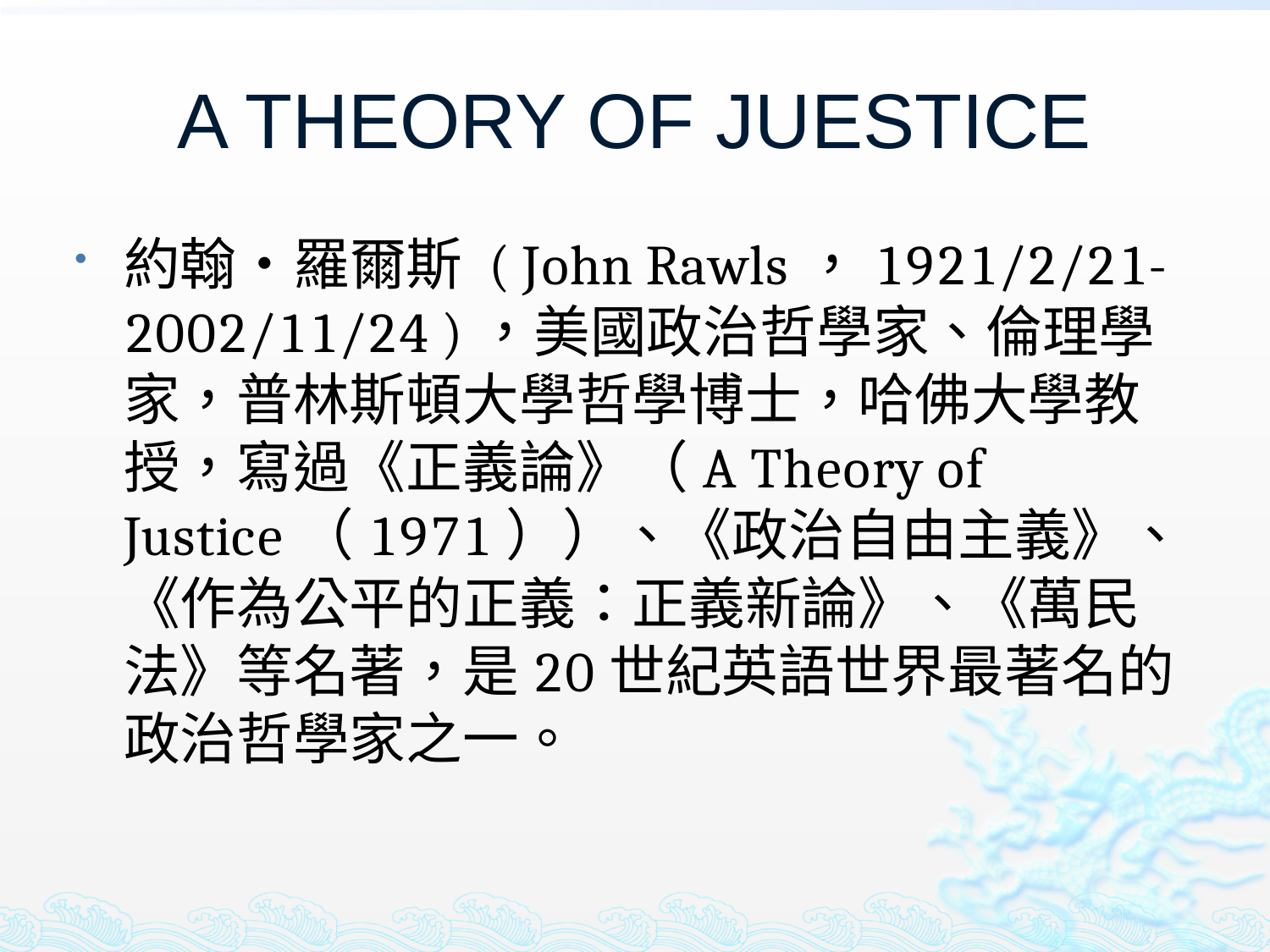

# A THEORY OF JUESTICE
約翰•羅爾斯 ( John Rawls，1921/2/21-2002/11/24 )，美國政治哲學家、倫理學家，普林斯頓大學哲學博士，哈佛大學教授，寫過《正義論》（A Theory of Justice（1971））、《政治自由主義》、《作為公平的正義：正義新論》、《萬民法》等名著，是20世紀英語世界最著名的政治哲學家之一。